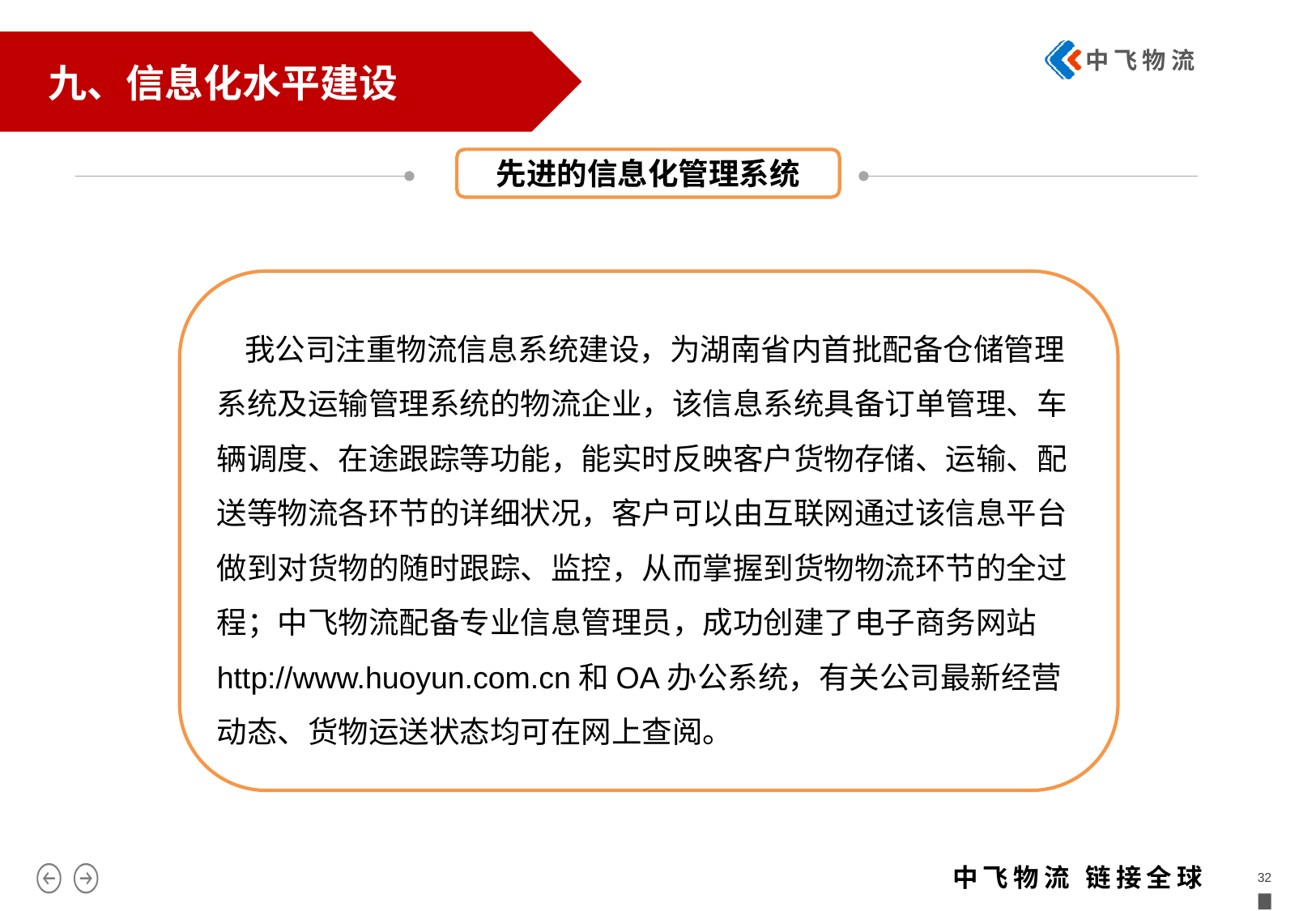

# 九、信息化水平建设
先进的信息化管理系统
   我公司注重物流信息系统建设，为湖南省内首批配备仓储管理系统及运输管理系统的物流企业，该信息系统具备订单管理、车辆调度、在途跟踪等功能，能实时反映客户货物存储、运输、配送等物流各环节的详细状况，客户可以由互联网通过该信息平台做到对货物的随时跟踪、监控，从而掌握到货物物流环节的全过程；中飞物流配备专业信息管理员，成功创建了电子商务网站http://www.huoyun.com.cn和OA办公系统，有关公司最新经营动态、货物运送状态均可在网上查阅。